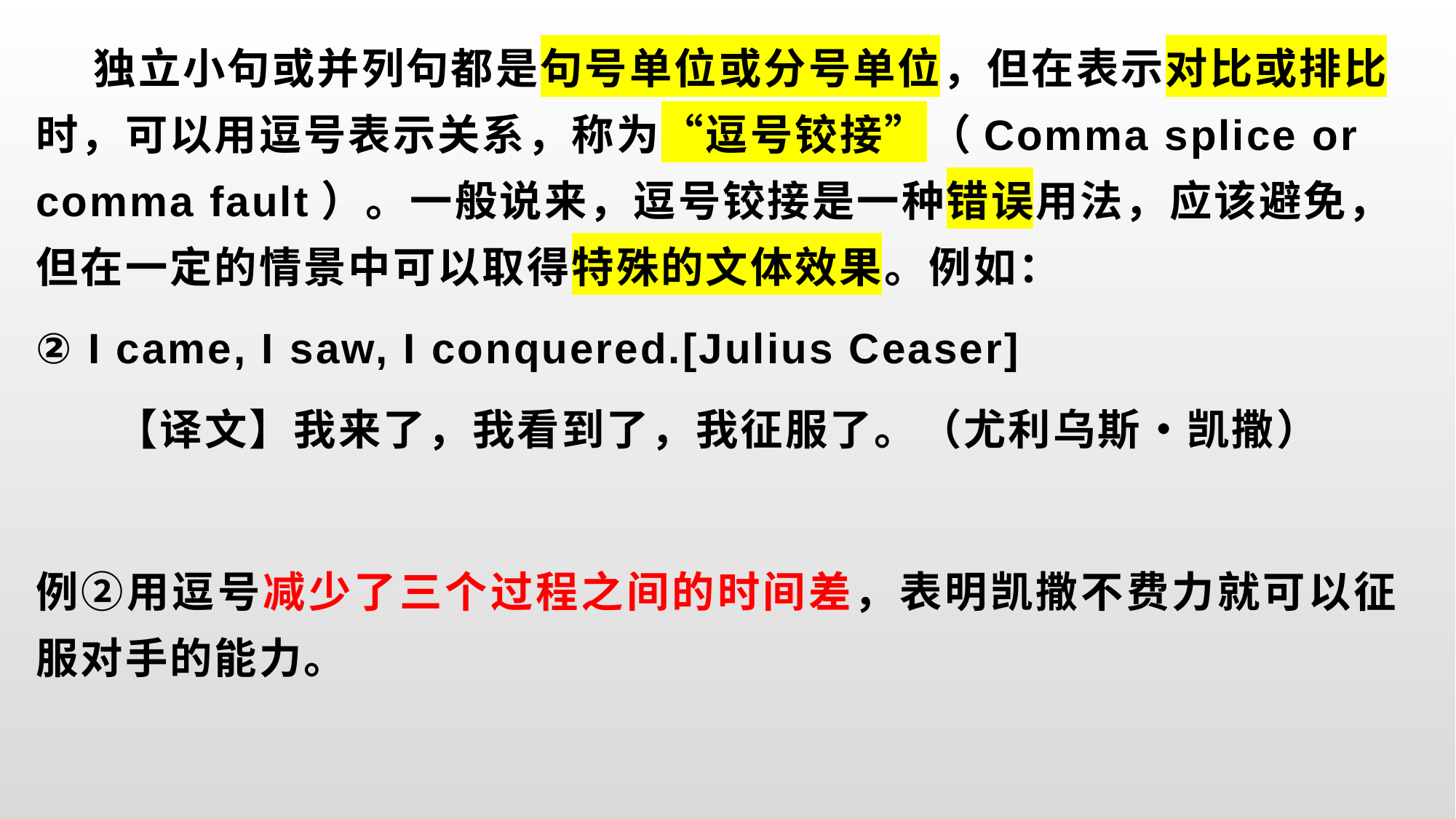

独立小句或并列句都是句号单位或分号单位，但在表示对比或排比时，可以用逗号表示关系，称为“逗号铰接”（Comma splice or comma fault）。一般说来，逗号铰接是一种错误用法，应该避免，但在一定的情景中可以取得特殊的文体效果。例如：
② I came, I saw, I conquered.[Julius Ceaser]
【译文】我来了，我看到了，我征服了。（尤利乌斯•凯撒）

例②用逗号减少了三个过程之间的时间差，表明凯撒不费力就可以征服对手的能力。
#